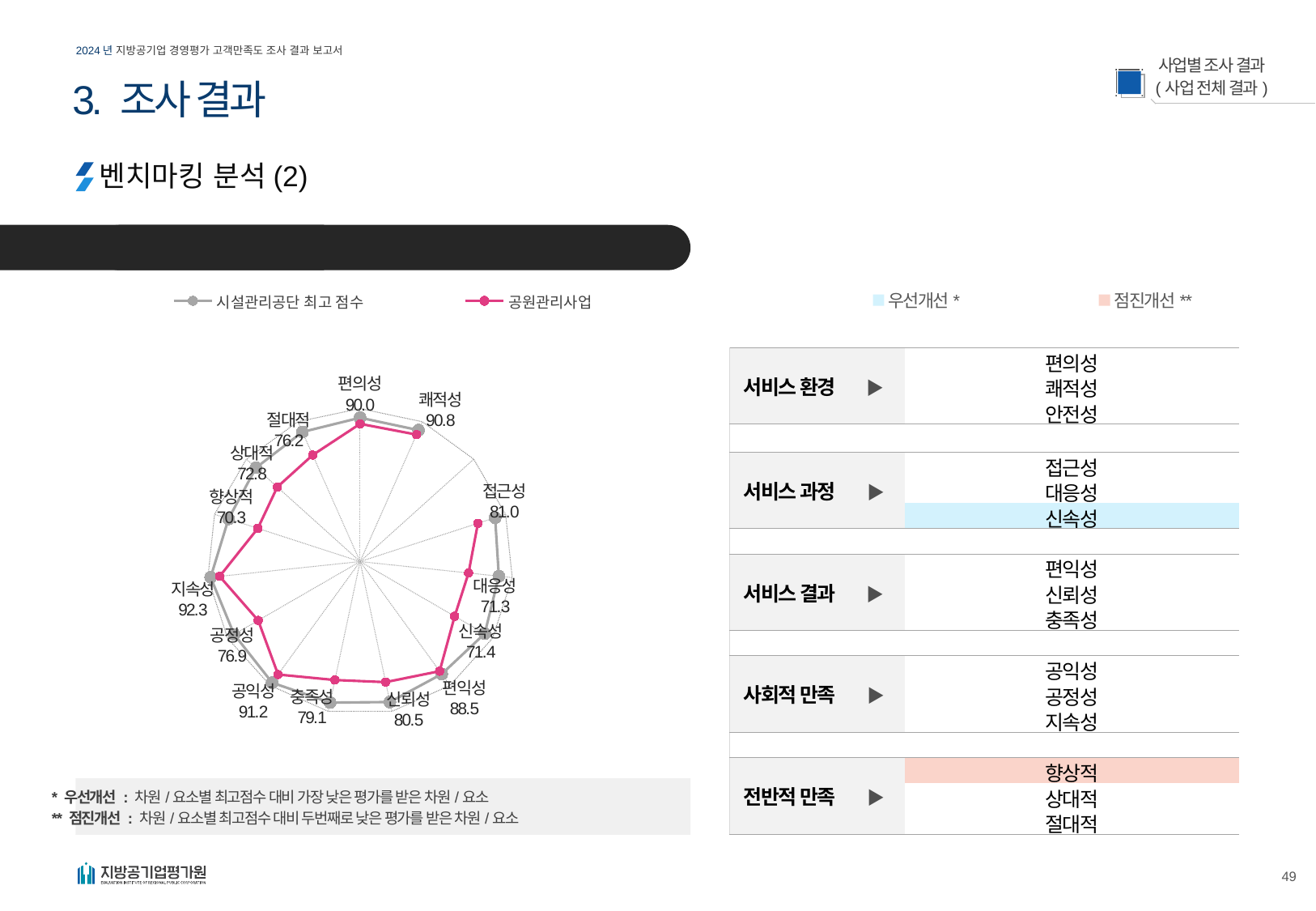

3. 조사 결과
벤치마킹 분석(2)

시설관리공단 최고 점수 대비 강 ∙ 약점

### Chart

| Category | 시설관리공단 최고 점수 | 공원관리사업 |
|---|---|---|
| 편의성 | 94.0 | 90.0 |
| 쾌적성 | 94.0 | 90.8 |
| 안전성 | None | None |
| 접근성 | 92.8 | 81.0 |
| 대응성 | 91.2 | 71.3 |
| 신속성 | 94.1 | 71.4 |
| 편익성 | 90.8 | 88.5 |
| 신뢰성 | 93.8 | 80.5 |
| 충족성 | 94.2 | 79.1 |
| 공익성 | 97.8 | 91.2 |
| 공정성 | 95.1 | 76.9 |
| 지속성 | 98.2 | 92.3 |
| 향상적 | 90.4 | 70.3 |
| 상대적 | 91.6 | 72.8 |
| 절대적 | 92.7 | 76.2 |
점진개선**
우선개선*

| 서비스 환경 ▶ | 편의성 |
| --- | --- |
|  | 쾌적성 |
|  | 안전성 |
|  |  |
| 서비스 과정 ▶ | 접근성 |
|  | 대응성 |
|  | 신속성 |
|  |  |
| 서비스 결과 ▶ | 편익성 |
|  | 신뢰성 |
|  | 충족성 |
|  |  |
| 사회적 만족 ▶ | 공익성 |
|  | 공정성 |
|  | 지속성 |
|  |  |
| 전반적 만족 ▶ | 향상적 |
|  | 상대적 |
|  | 절대적 |

* 우선개선 : 차원/요소별 최고점수 대비 가장 낮은 평가를 받은 차원/요소
** 점진개선 : 차원/요소별 최고점수 대비 두번째로 낮은 평가를 받은 차원/요소